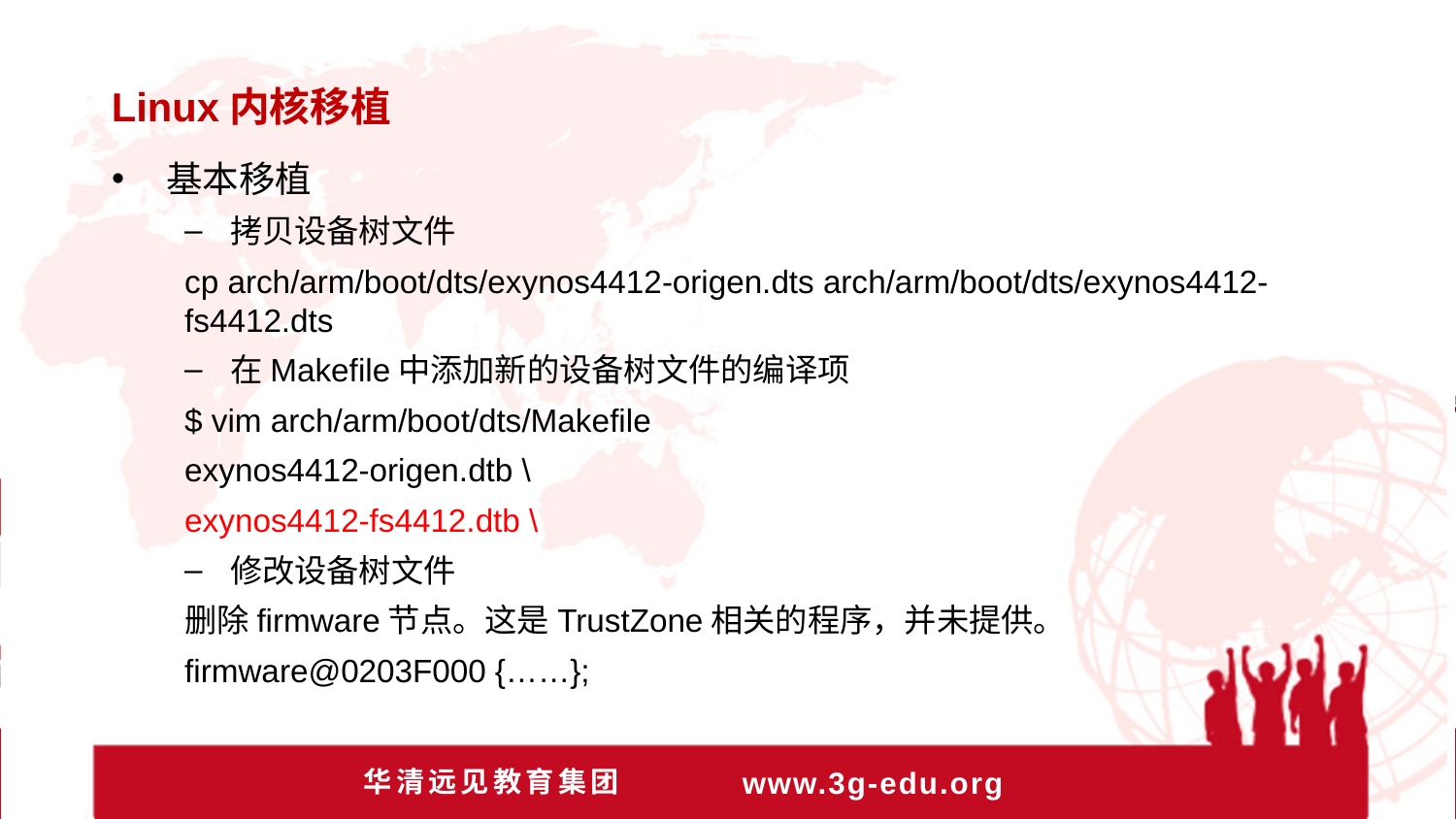

Linux内核移植
基本移植
拷贝设备树文件
cp arch/arm/boot/dts/exynos4412-origen.dts arch/arm/boot/dts/exynos4412-fs4412.dts
在Makefile中添加新的设备树文件的编译项
$ vim arch/arm/boot/dts/Makefile
exynos4412-origen.dtb \
exynos4412-fs4412.dtb \
修改设备树文件
删除firmware节点。这是TrustZone相关的程序，并未提供。
firmware@0203F000 {……};